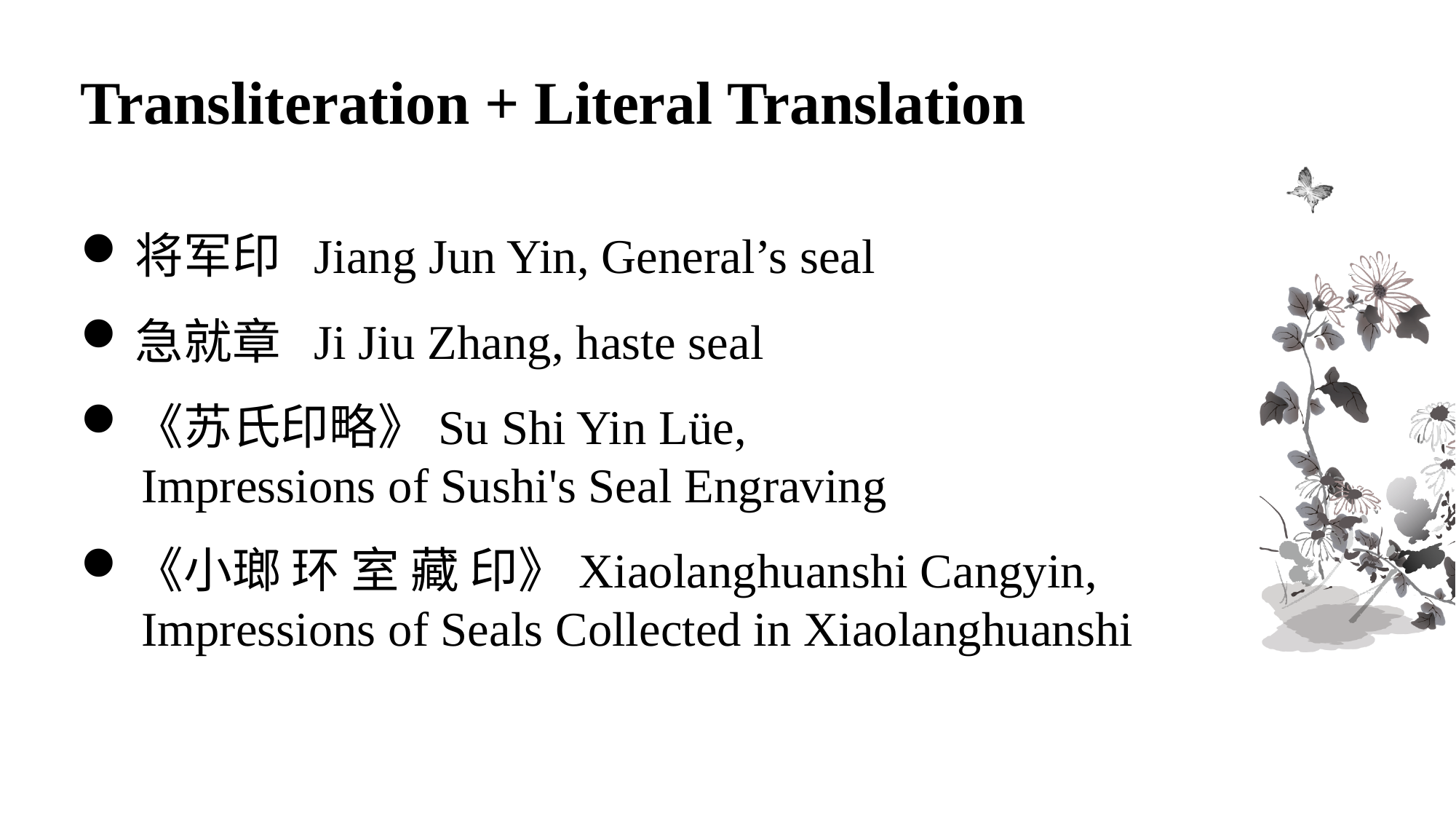

Transliteration + Literal Translation
将军印  Jiang Jun Yin, General’s seal
急就章  Ji Jiu Zhang, haste seal
《苏氏印略》Su Shi Yin Lüe,
     Impressions of Sushi's Seal Engraving
《小瑯 环 室 藏 印》Xiaolanghuanshi Cangyin,
     Impressions of Seals Collected in Xiaolanghuanshi